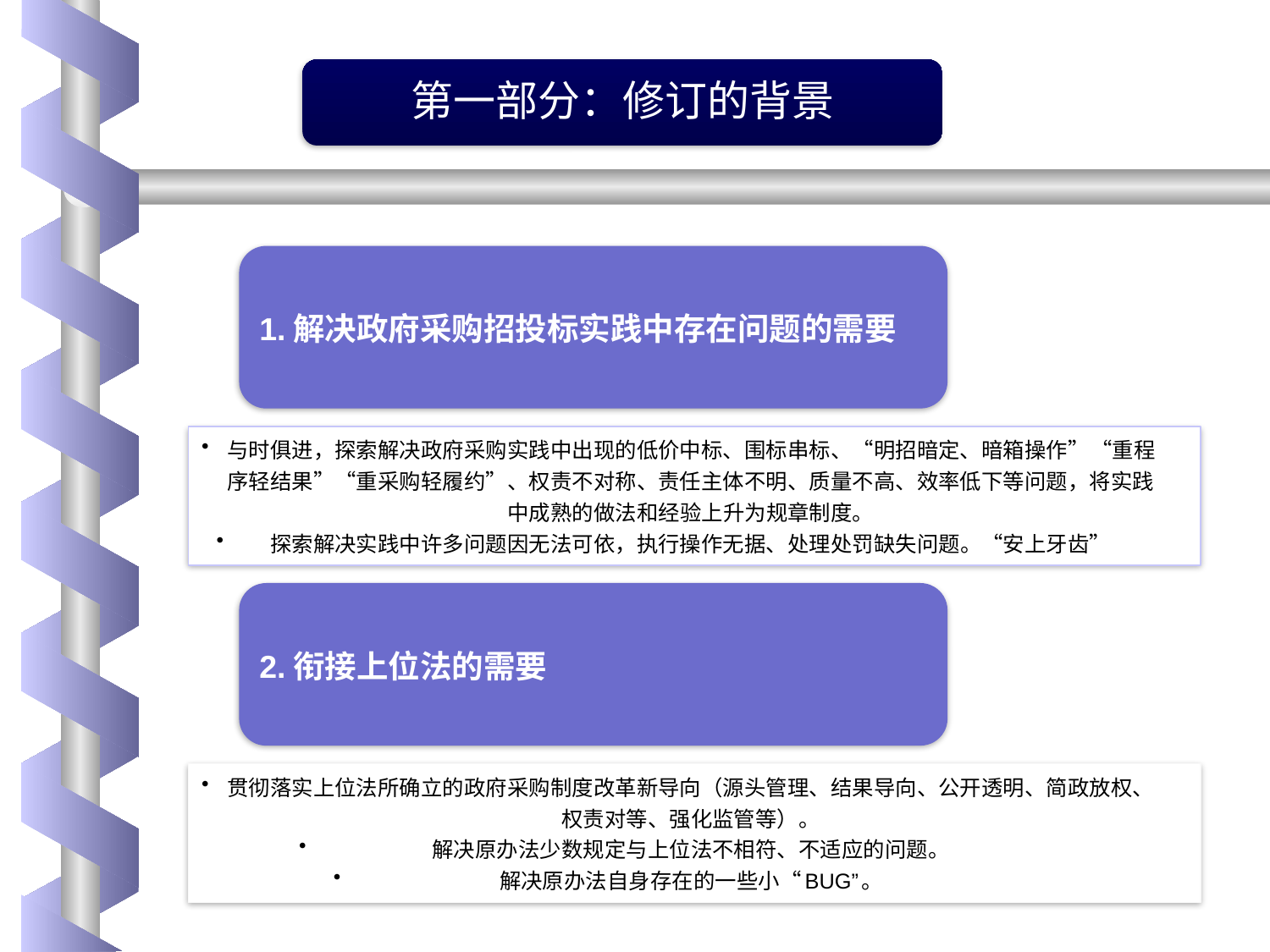

第一部分：修订的背景
1.解决政府采购招投标实践中存在问题的需要
与时俱进，探索解决政府采购实践中出现的低价中标、围标串标、“明招暗定、暗箱操作”“重程序轻结果”“重采购轻履约”、权责不对称、责任主体不明、质量不高、效率低下等问题，将实践中成熟的做法和经验上升为规章制度。
探索解决实践中许多问题因无法可依，执行操作无据、处理处罚缺失问题。“安上牙齿”
2.衔接上位法的需要
贯彻落实上位法所确立的政府采购制度改革新导向（源头管理、结果导向、公开透明、简政放权、权责对等、强化监管等）。
解决原办法自身存在的一些小“BUG”。
解决原办法少数规定与上位法不相符、不适应的问题。